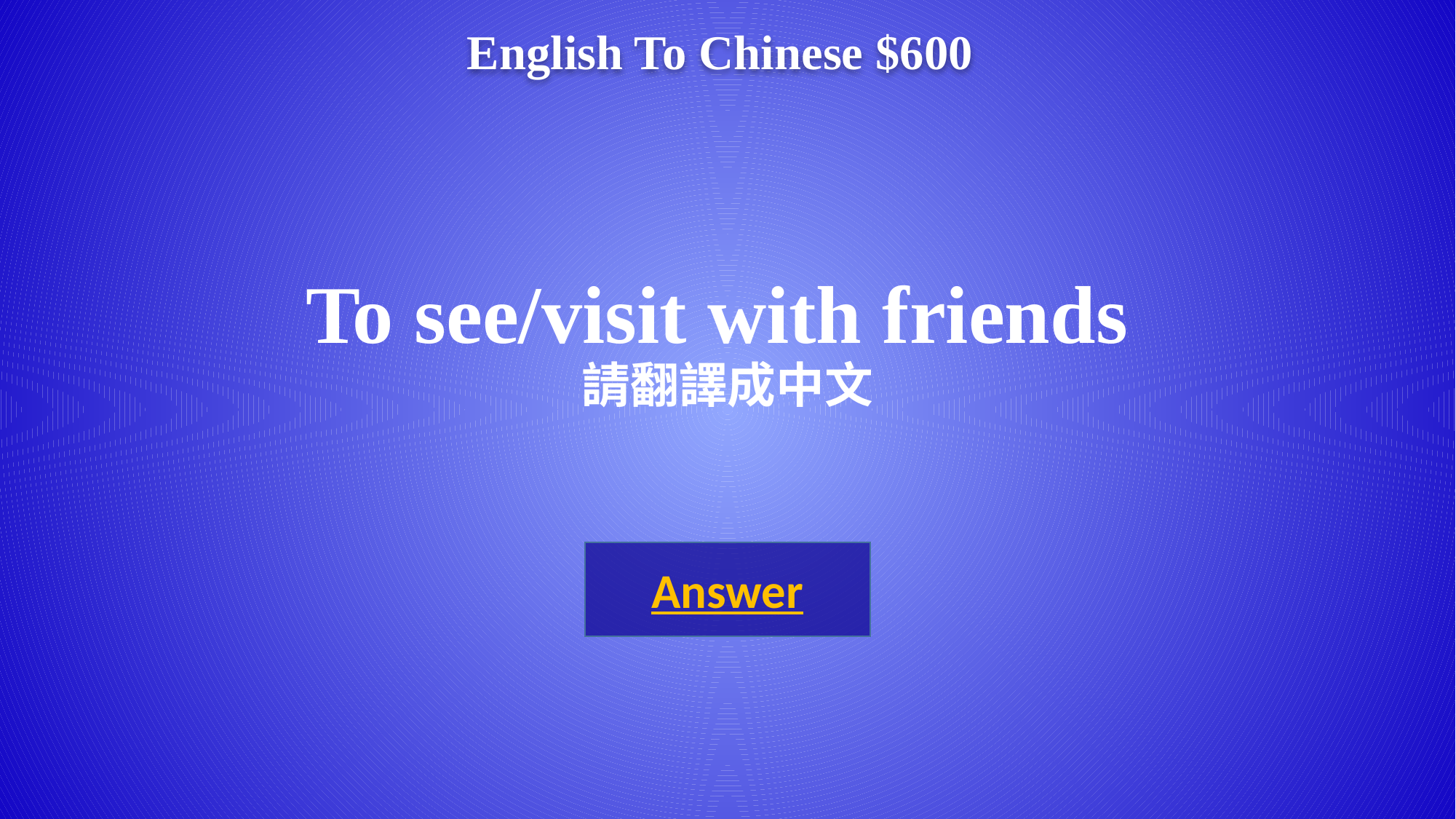

English To Chinese $600

# To see/visit with friends 請翻譯成中文